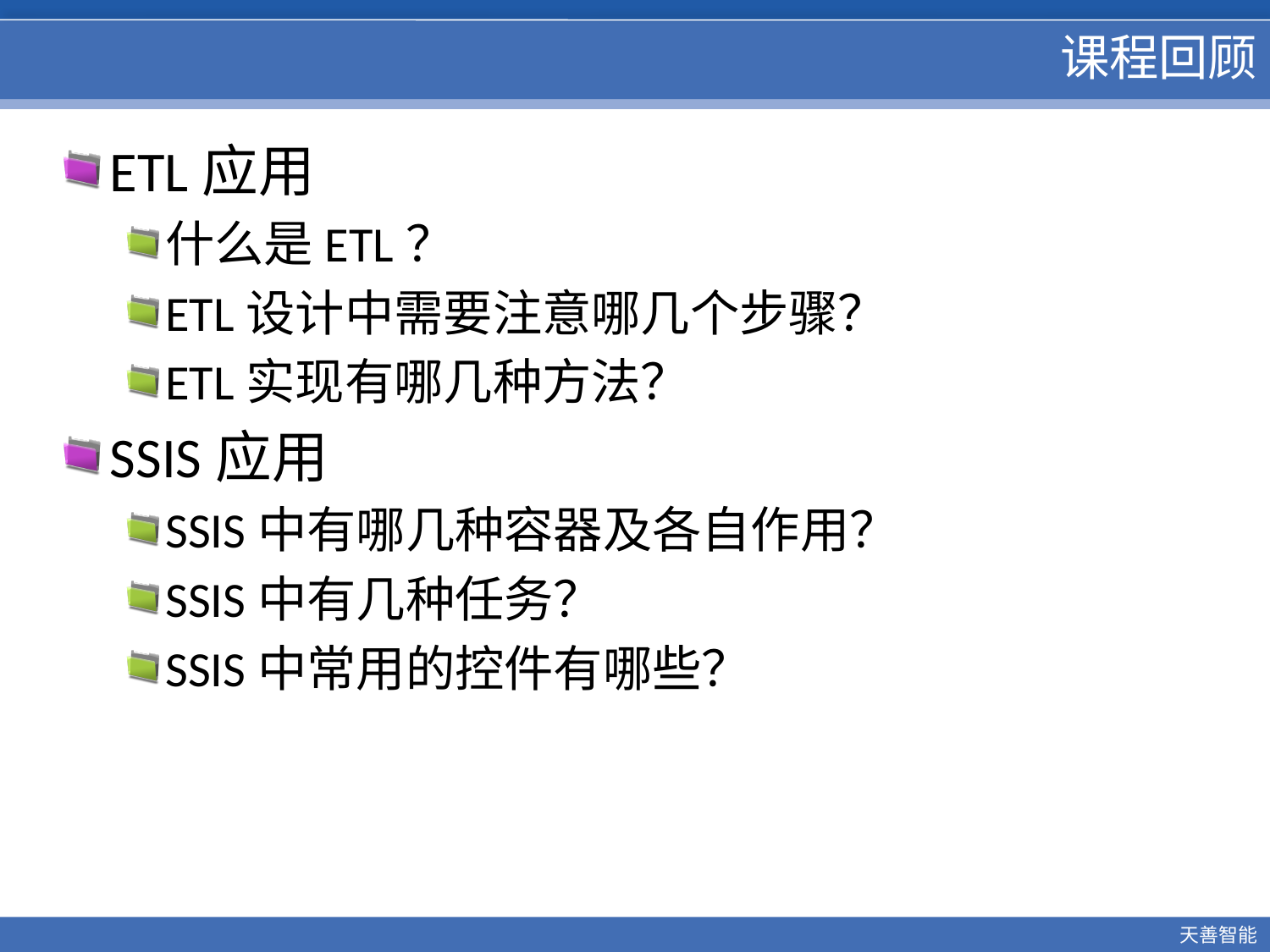

# 课程回顾
ETL应用
什么是ETL？
ETL设计中需要注意哪几个步骤？
ETL实现有哪几种方法？
SSIS应用
SSIS中有哪几种容器及各自作用？
SSIS中有几种任务？
SSIS中常用的控件有哪些？